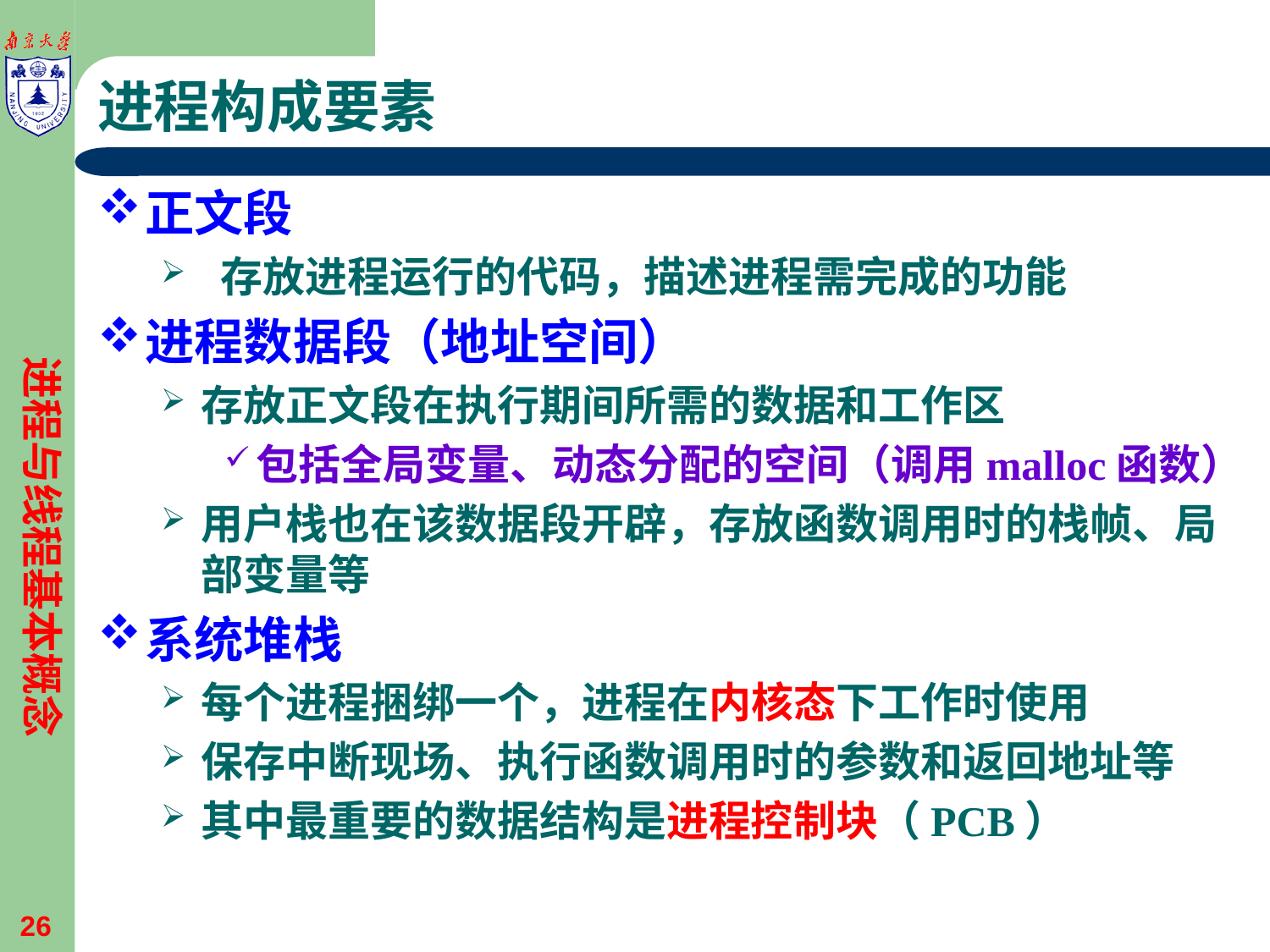

# 进程构成要素
正文段
 存放进程运行的代码，描述进程需完成的功能
进程数据段（地址空间）
存放正文段在执行期间所需的数据和工作区
包括全局变量、动态分配的空间（调用malloc函数）
用户栈也在该数据段开辟，存放函数调用时的栈帧、局部变量等
系统堆栈
每个进程捆绑一个，进程在内核态下工作时使用
保存中断现场、执行函数调用时的参数和返回地址等
其中最重要的数据结构是进程控制块（PCB）
进程与线程基本概念
26